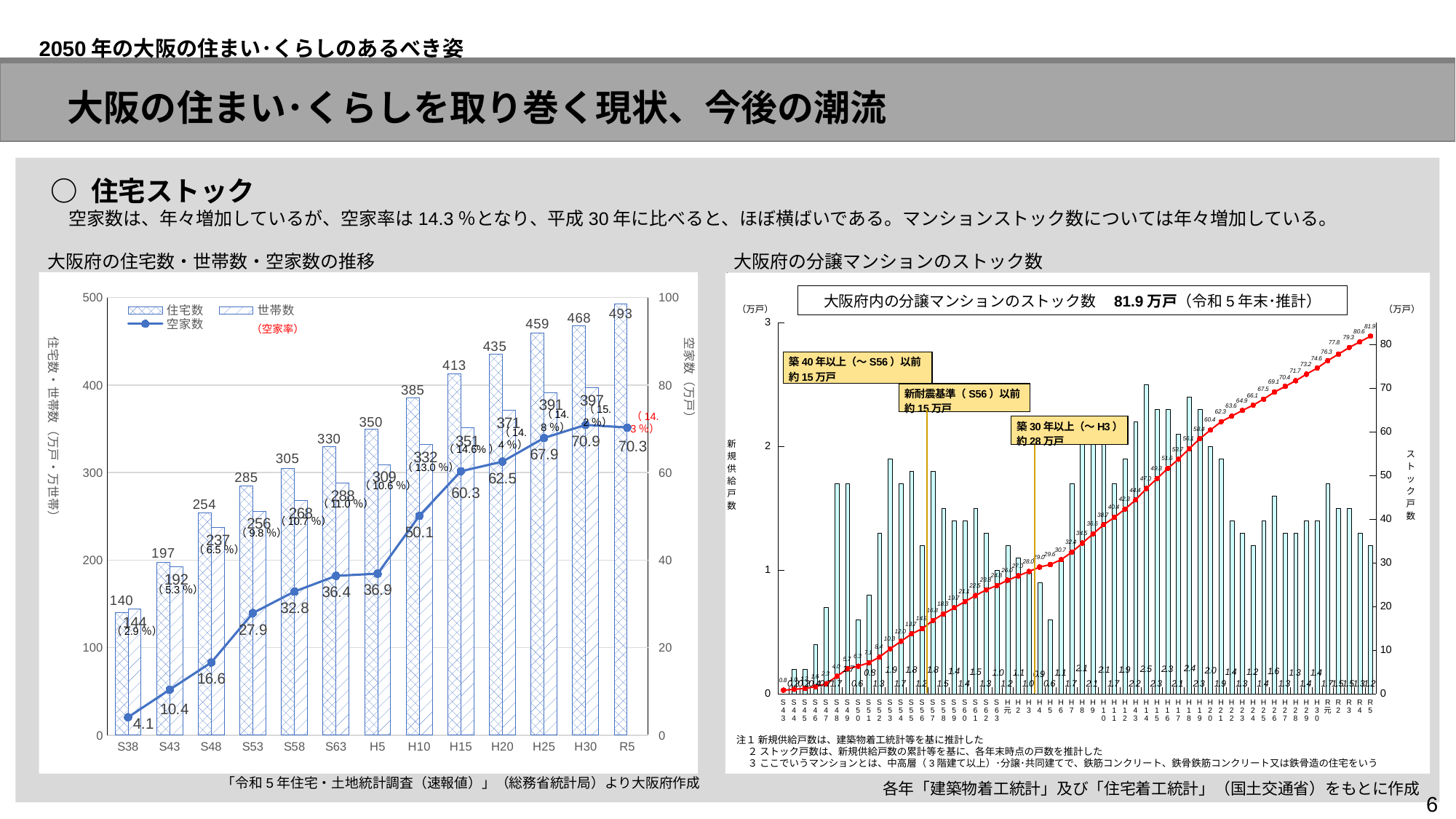

2050年の大阪の住まい･くらしのあるべき姿

　大阪の住まい･くらしを取り巻く現状、今後の潮流

○ 住宅ストック
　空家数は、年々増加しているが、空家率は14.3％となり、平成30年に比べると、ほぼ横ばいである。マンションストック数については年々増加している。
大阪府の住宅数・世帯数・空家数の推移
大阪府の分譲マンションのストック数

### Chart

| Category | 新規供給
戸数(万戸) | ストック
戸数(万戸) |
|---|---|---|
| S43 | None | 0.8 |
| S44 | 0.2 | 1.0 |
| S45 | 0.2 | 1.2 |
| S46 | 0.4 | 1.6 |
| S47 | 0.7 | 2.3 |
| S48 | 1.7 | 4.0 |
| S49 | 1.7 | 5.7 |
| S50 | 0.6 | 6.3 |
| S51 | 0.8 | 7.1 |
| S52 | 1.3 | 8.4 |
| S53 | 1.9 | 10.3 |
| S54 | 1.7 | 12.0 |
| S55 | 1.8 | 13.7 |
| S56 | 1.2 | 14.9 |
| S57 | 1.8 | 16.8 |
| S58 | 1.5 | 18.3 |
| S59 | 1.4 | 19.7 |
| S60 | 1.4 | 21.1 |
| S61 | 1.5 | 22.5 |
| S62 | 1.3 | 23.8 |
| S63 | 1.0 | 24.8 |
| H元 | 1.2 | 26.0 |
| H2 | 1.1 | 27.0 |
| H3 | 1.0 | 28.0 |
| H4 | 0.9 | 29.0 |
| H5 | 0.6 | 29.6 |
| H6 | 1.1 | 30.7 |
| H7 | 1.7 | 32.4 |
| H8 | 2.1 | 34.5 |
| H9 | 2.1 | 36.6 |
| H10 | 2.1 | 38.7 |
| H11 | 1.7 | 40.4 |
| H12 | 1.9 | 42.3 |
| H43 | 2.2 | 44.4 |
| H14 | 2.5 | 47.0 |
| H15 | 2.3 | 49.3 |
| H16 | 2.3 | 51.6 |
| H17 | 2.1 | 53.7 |
| H18 | 2.4 | 56.1 |
| H19 | 2.3 | 58.4 |
| H20 | 2.0 | 60.4 |
| H21 | 1.9 | 62.3 |
| H22 | 1.4 | 63.6 |
| H23 | 1.3 | 64.9 |
| H24 | 1.2 | 66.1 |
| H25 | 1.4 | 67.5 |
| H26 | 1.6 | 69.1 |
| H27 | 1.3 | 70.4 |
| H28 | 1.3 | 71.7 |
| H29 | 1.4 | 73.2 |
| H30 | 1.4 | 74.6 |
| R元 | 1.7 | 76.3 |
| R2 | 1.5 | 77.8 |
| R3 | 1.5 | 79.3 |
| R4 | 1.3 | 80.6 |
| R5 | 1.2 | 81.9 |

### Chart

| Category | 住宅数 | 世帯数 | 空家数 |
|---|---|---|---|
| S38 | 140.0 | 144.0 | 4.1 |
| S43 | 197.0 | 192.0 | 10.4 |
| S48 | 254.0 | 237.0 | 16.6 |
| S53 | 285.0 | 256.0 | 27.9 |
| S58 | 305.0 | 268.0 | 32.8 |
| S63 | 330.0 | 288.0 | 36.4 |
| H5 | 350.0 | 309.0 | 36.9 |
| H10 | 385.0 | 332.0 | 50.1 |
| H15 | 413.0 | 351.0 | 60.3 |
| H20 | 435.0 | 371.0 | 62.5 |
| H25 | 459.0 | 391.0 | 67.9 |
| H30 | 468.0 | 397.0 | 70.9 |
| R5 | 493.0 | None | 70.3 |
（空家率）
（15.2％）
（14.8％）
（14.3％）
（14.4％）
（14.6%）
（13.0％）
（10.6％）
（11.0％）
（10.7％）
（9.8％）
（6.5％）
（5.3％）
（2.9％）
大阪府内の分譲マンションのストック数　81.9万戸（令和5年末･推計）
注１ 新規供給戸数は、建築物着工統計等を基に推計した
２ ストック戸数は、新規供給戸数の累計等を基に、各年末時点の戸数を推計した
３ ここでいうマンションとは、中高層（3階建て以上）･分譲･共同建てで、鉄筋コンクリート、鉄骨鉄筋コンクリート又は鉄骨造の住宅をいう
「令和5年住宅・土地統計調査（速報値）」（総務省統計局）より大阪府作成
各年「建築物着工統計」及び「住宅着工統計」（国土交通省）をもとに作成
6